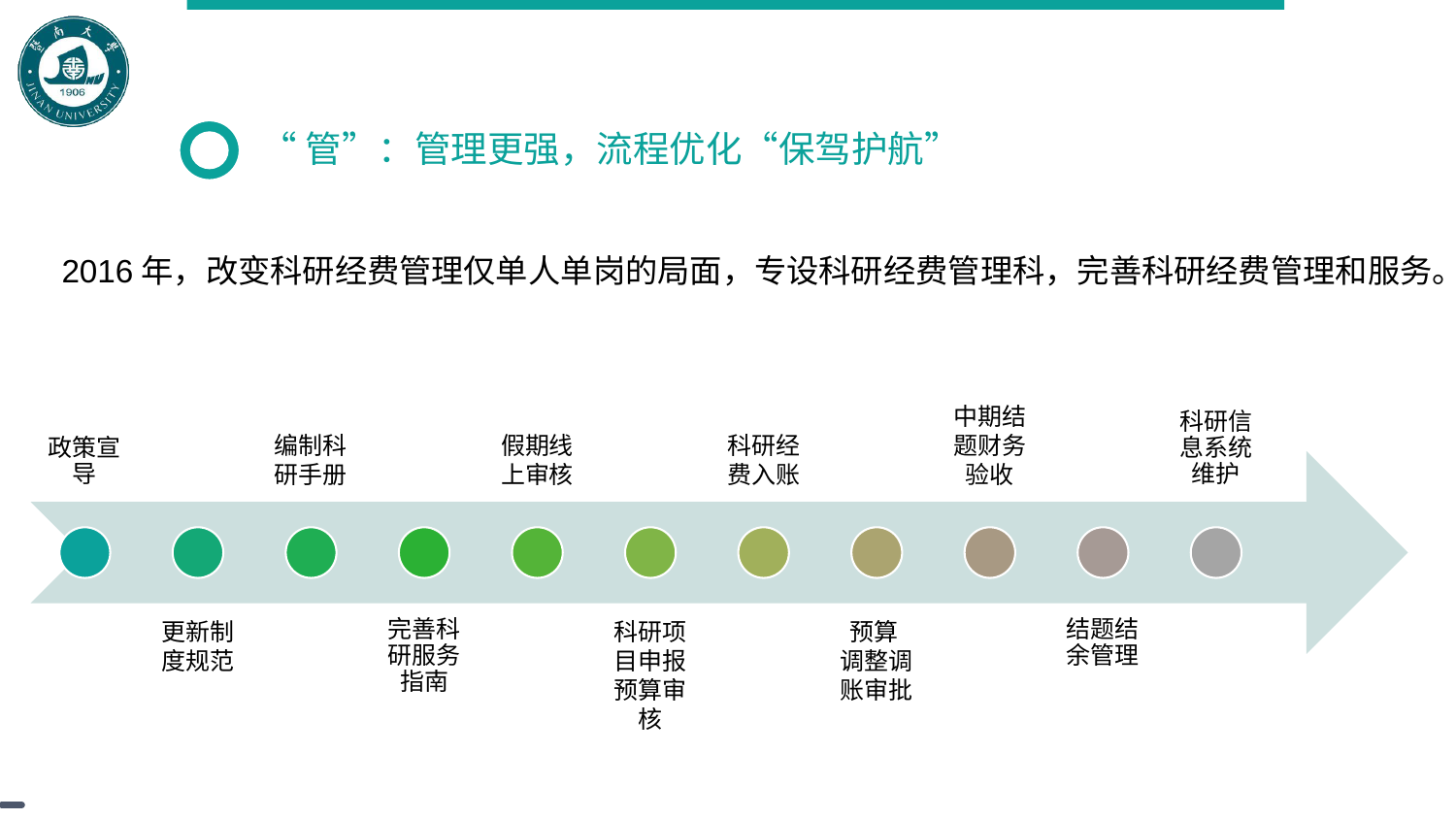

“管”：管理更强，流程优化“保驾护航”
2016年，改变科研经费管理仅单人单岗的局面，专设科研经费管理科，完善科研经费管理和服务。
政策宣导
更新制度规范
编制科研手册
完善科研服务指南
假期线上审核
科研项目申报预算审核
科研经费入账
预算  调整调账审批
中期结题财务验收
结题结余管理
科研信息系统维护